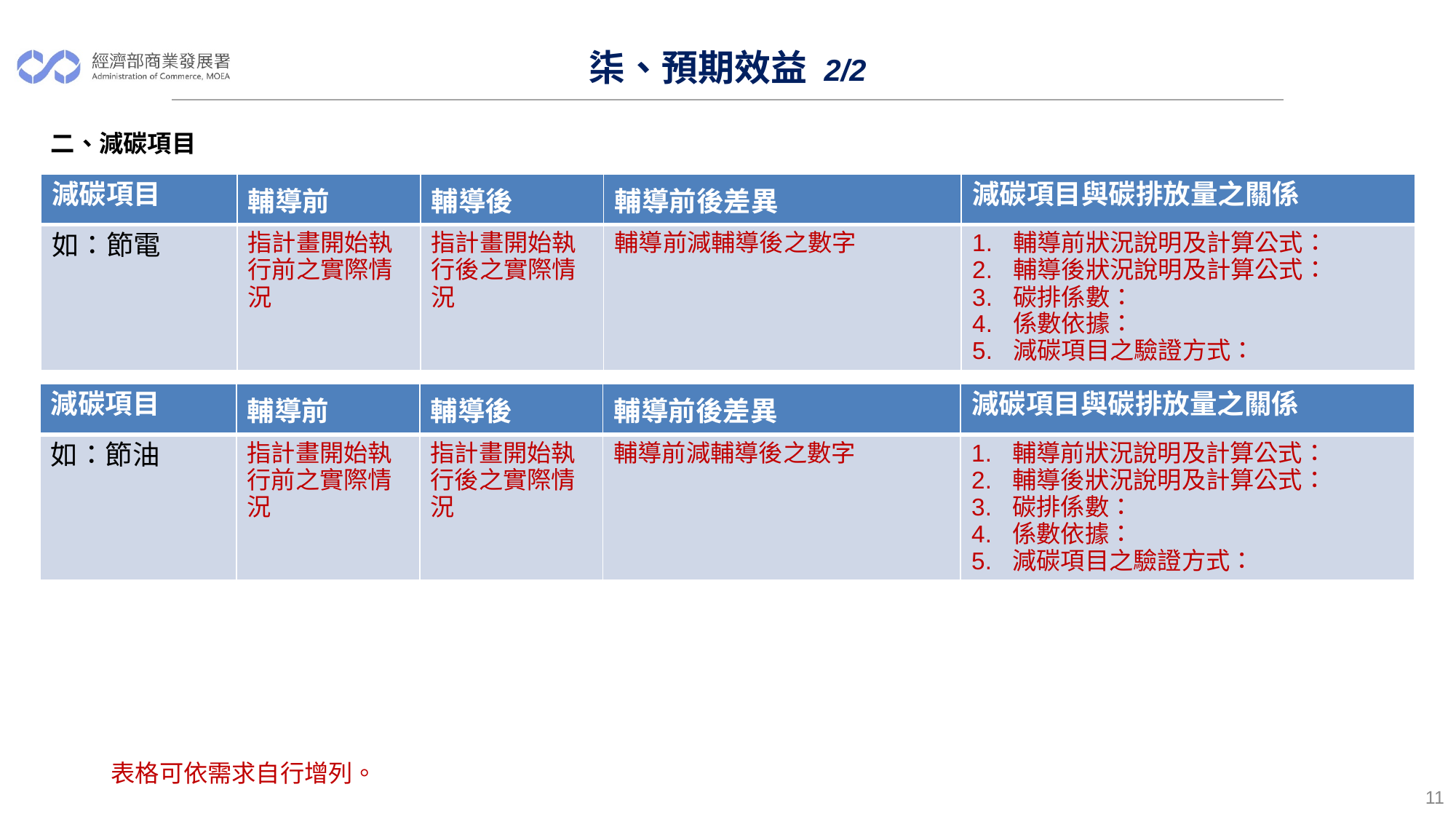

# 柒、預期效益 2/2
二、減碳項目
| 減碳項目 | 輔導前 | 輔導後 | 輔導前後差異 | 減碳項目與碳排放量之關係 |
| --- | --- | --- | --- | --- |
| 如：節電 | 指計畫開始執行前之實際情況 | 指計畫開始執行後之實際情況 | 輔導前減輔導後之數字 | 輔導前狀況說明及計算公式： 輔導後狀況說明及計算公式： 碳排係數： 係數依據： 減碳項目之驗證方式： |
| 減碳項目 | 輔導前 | 輔導後 | 輔導前後差異 | 減碳項目與碳排放量之關係 |
| --- | --- | --- | --- | --- |
| 如：節油 | 指計畫開始執行前之實際情況 | 指計畫開始執行後之實際情況 | 輔導前減輔導後之數字 | 輔導前狀況說明及計算公式： 輔導後狀況說明及計算公式： 碳排係數： 係數依據： 減碳項目之驗證方式： |
表格可依需求自行增列。
11